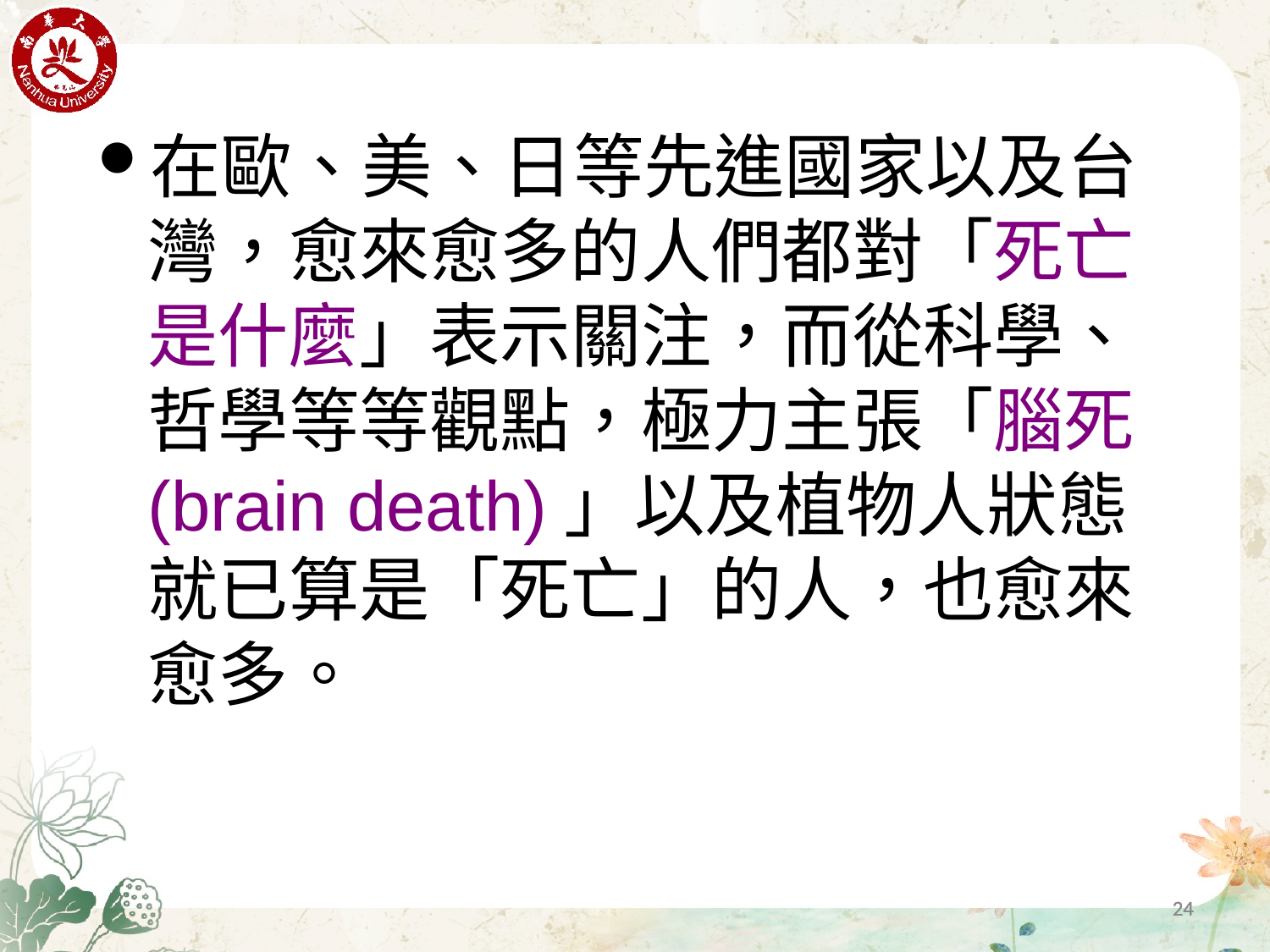

在歐、美、日等先進國家以及台灣，愈來愈多的人們都對「死亡是什麼」表示關注，而從科學、哲學等等觀點，極力主張「腦死(brain death)」以及植物人狀態就已算是「死亡」的人，也愈來愈多。
24
24
24